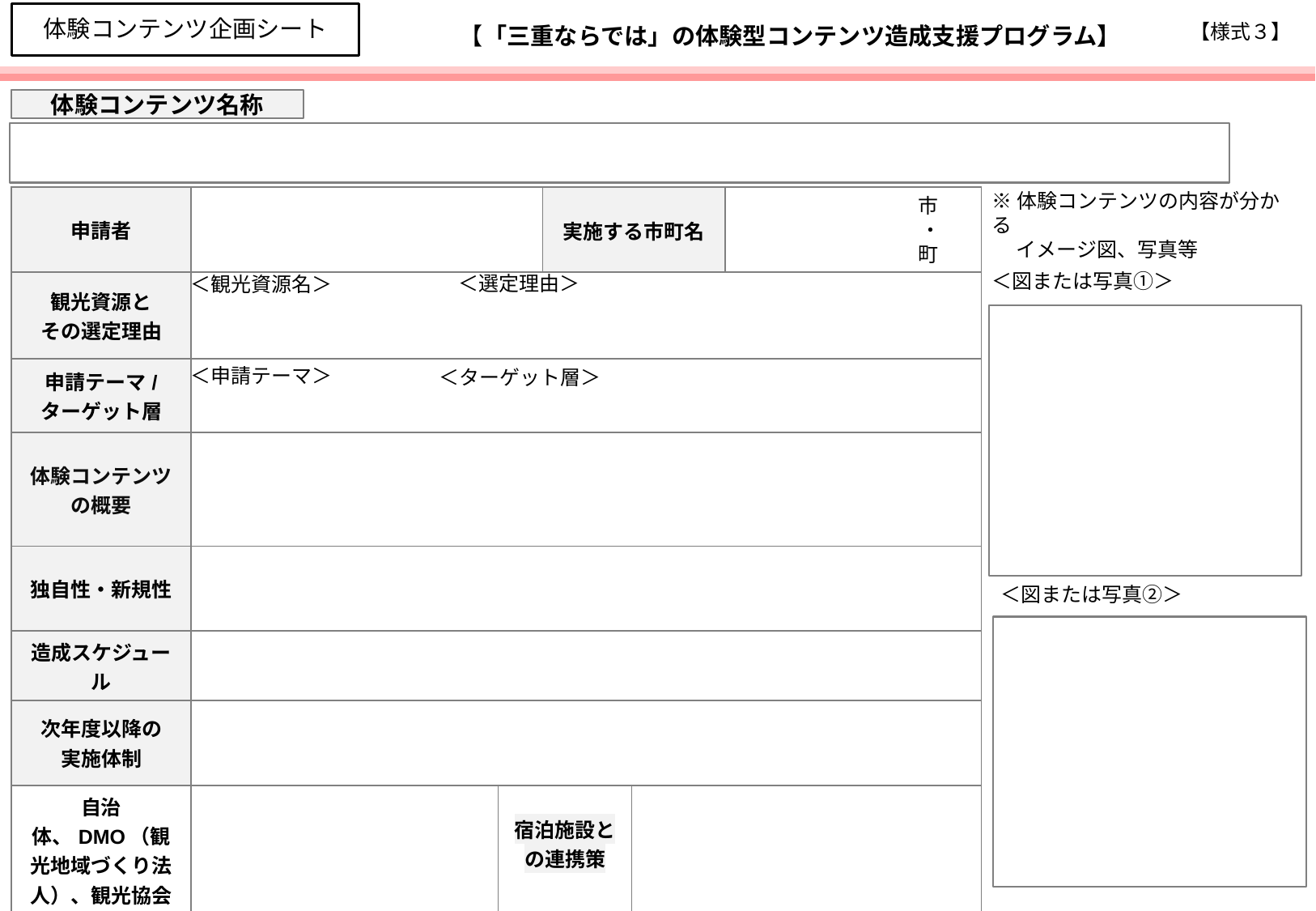

体験コンテンツ企画シート
# 【「三重ならでは」の体験型コンテンツ造成支援プログラム】
【様式３】
体験コンテンツ名称

市
・
町
| 申請者 |  |  | 実施する市町名 |  |  |
| --- | --- | --- | --- | --- | --- |
| 観光資源と その選定理由 |  |  |  |  |  |
| 申請テーマ/ ターゲット層 |  |  |  |  |  |
| 体験コンテンツの概要 |  |  |  |  |  |
| 独自性・新規性 |  |  |  |  |  |
| 造成スケジュール |  |  |  |  |  |
| 次年度以降の 実施体制 |  |  |  |  |  |
| 自治体、DMO（観光地域づくり法人）、観光協会との連携策 |  | 宿泊施設との連携策 |  |  |  |
※体験コンテンツの内容が分かる
　 イメージ図、写真等
＜図または写真①＞
＜選定理由＞
＜観光資源名＞

＜申請テーマ＞
＜ターゲット層＞
＜図または写真②＞